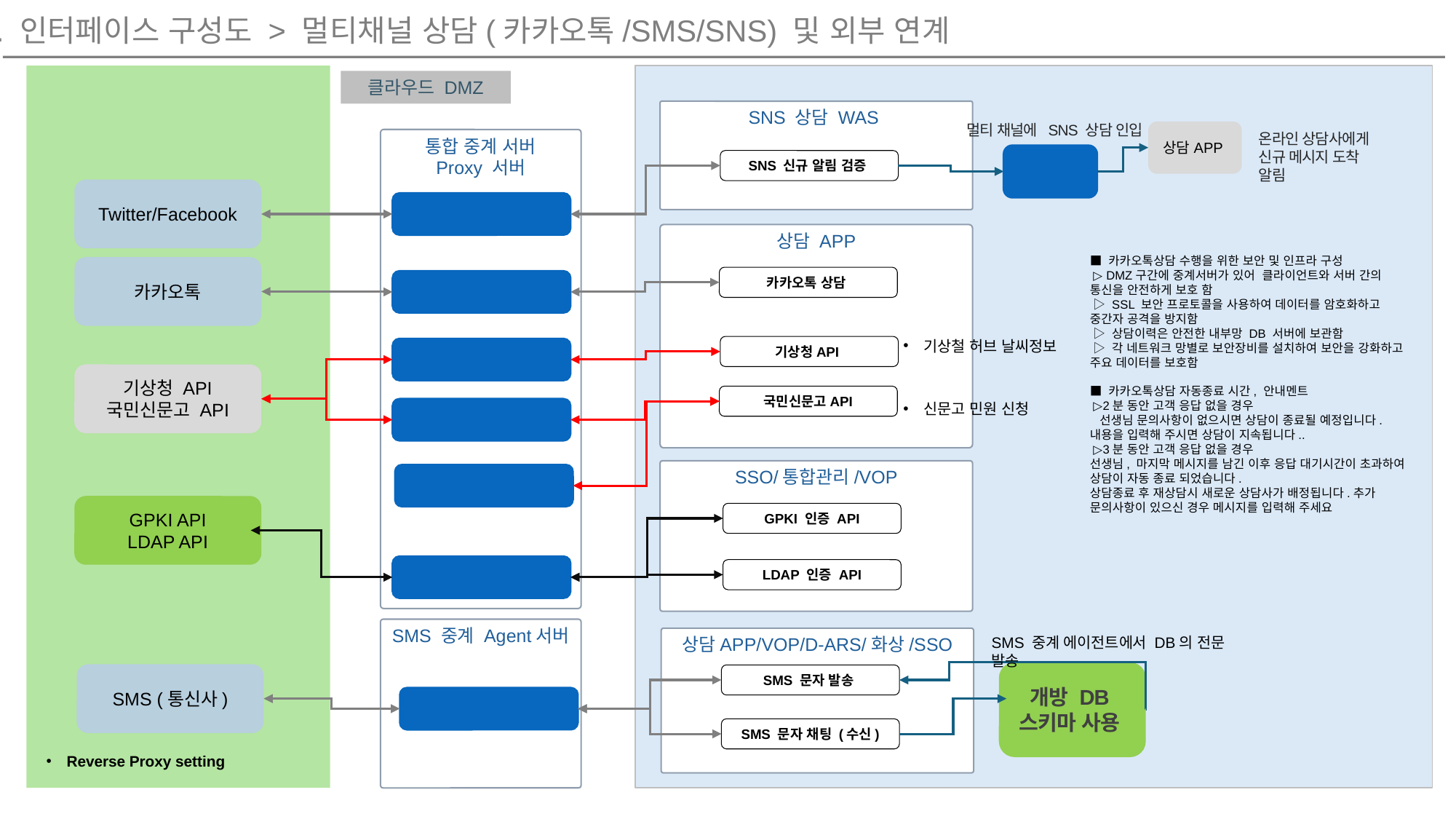

3. 인터페이스 구성도 > 멀티채널 상담(카카오톡/SMS/SNS) 및 외부 연계
외부
민간클라우드
클라우드 DMZ
SNS 상담 WAS
멀티 채널에  SNS 상담 인입
상담APP
온라인 상담사에게 신규 메시지 도착 알림
통합 중계 서버
Proxy 서버

CTI
SNS 신규 알림 검증
Twitter/Facebook
SNS API Proxy
상담 APP
■ 카카오톡상담 수행을 위한 보안 및 인프라 구성
 ▷ DMZ구간에 중계서버가 있어  클라이언트와 서버 간의 통신을 안전하게 보호 함
 ▷ SSL 보안 프로토콜을 사용하여 데이터를 암호화하고 중간자 공격을 방지함
 ▷ 상담이력은 안전한 내부망 DB 서버에 보관함
 ▷ 각 네트워크 망별로 보안장비를 설치하여 보안을 강화하고 주요 데이터를 보호함

■ 카카오톡상담 자동종료 시간, 안내멘트
 ▷2분 동안 고객 응답 없을 경우
  선생님 문의사항이 없으시면 상담이 종료될 예정입니다. 내용을 입력해 주시면 상담이 지속됩니다..
 ▷3분 동안 고객 응답 없을 경우
선생님, 마지막 메시지를 남긴 이후 응답 대기시간이 초과하여 상담이 자동 종료 되었습니다.
상담종료 후 재상담시 새로운 상담사가 배정됩니다.추가 문의사항이 있으신 경우 메시지를 입력해 주세요
카카오톡
카카오톡 상담
카카오톡 중계 Proxy
기상철 허브 날씨정보
기상청API
기상청 Proxy
기상청 API
국민신문고 API
국민신문고API
신문고 민원 신청
국민신문고 Proxy
SSO/통합관리/VOP
기타 API Proxy
GPKI API
LDAP API
GPKI 인증 API
GPKI/LDAP API Proxy
LDAP 인증 API
SMS 중계 Agent서버

SMS 중계 에이전트에서 DB의 전문 발송
상담APP/VOP/D-ARS/화상/SSO
개방 DB  스키마 사용
SMS (통신사)
SMS 문자 발송
SMS 중계 Agent
SMS 문자 채팅 (수신)
Reverse Proxy setting